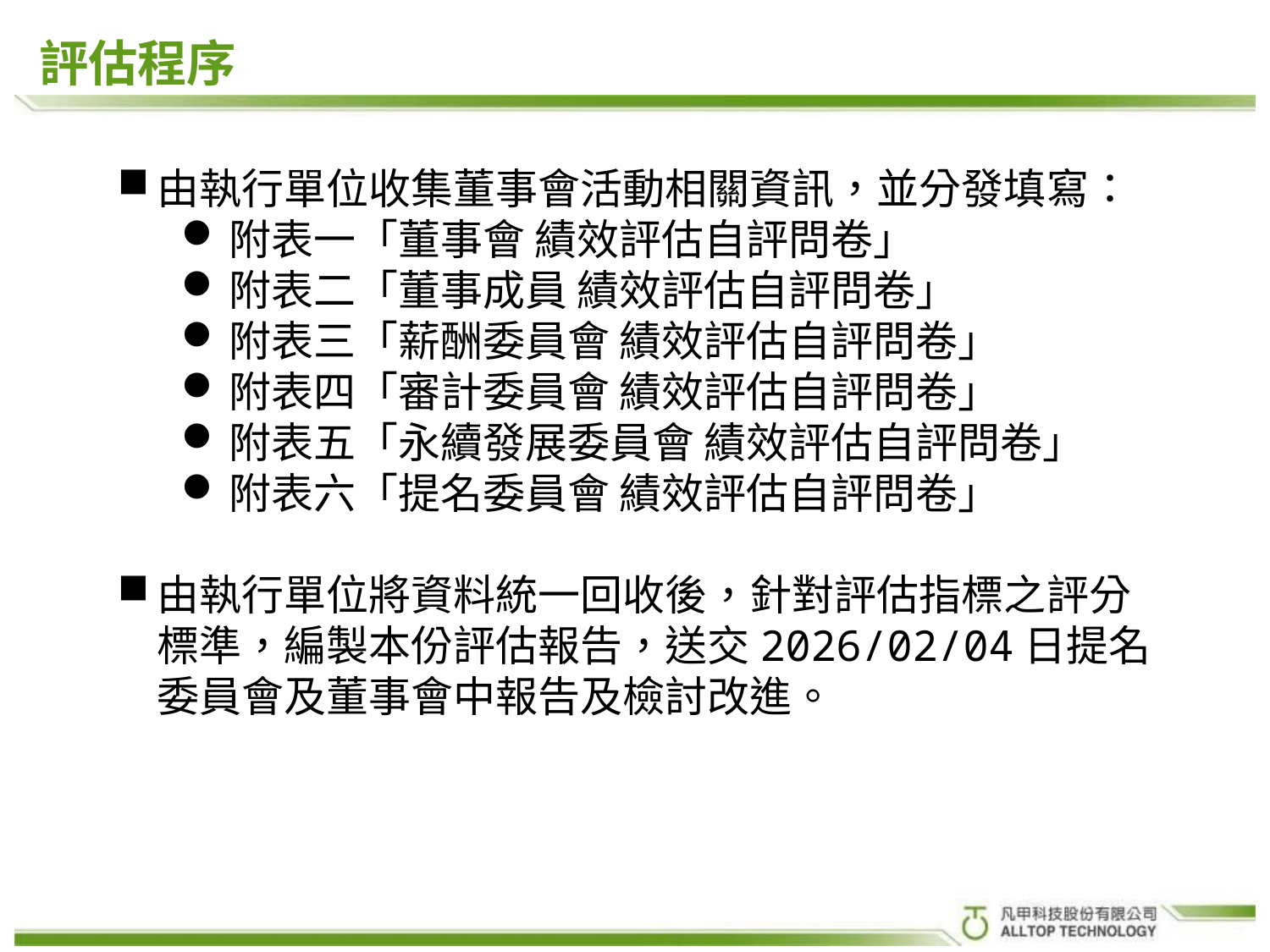

評估程序
由執行單位收集董事會活動相關資訊，並分發填寫：
附表一「董事會 績效評估自評問卷」
附表二「董事成員 績效評估自評問卷」
附表三「薪酬委員會 績效評估自評問卷」
附表四「審計委員會 績效評估自評問卷」
附表五「永續發展委員會 績效評估自評問卷」
附表六「提名委員會 績效評估自評問卷」

由執行單位將資料統一回收後，針對評估指標之評分標準，編製本份評估報告，送交2026/02/04日提名委員會及董事會中報告及檢討改進。